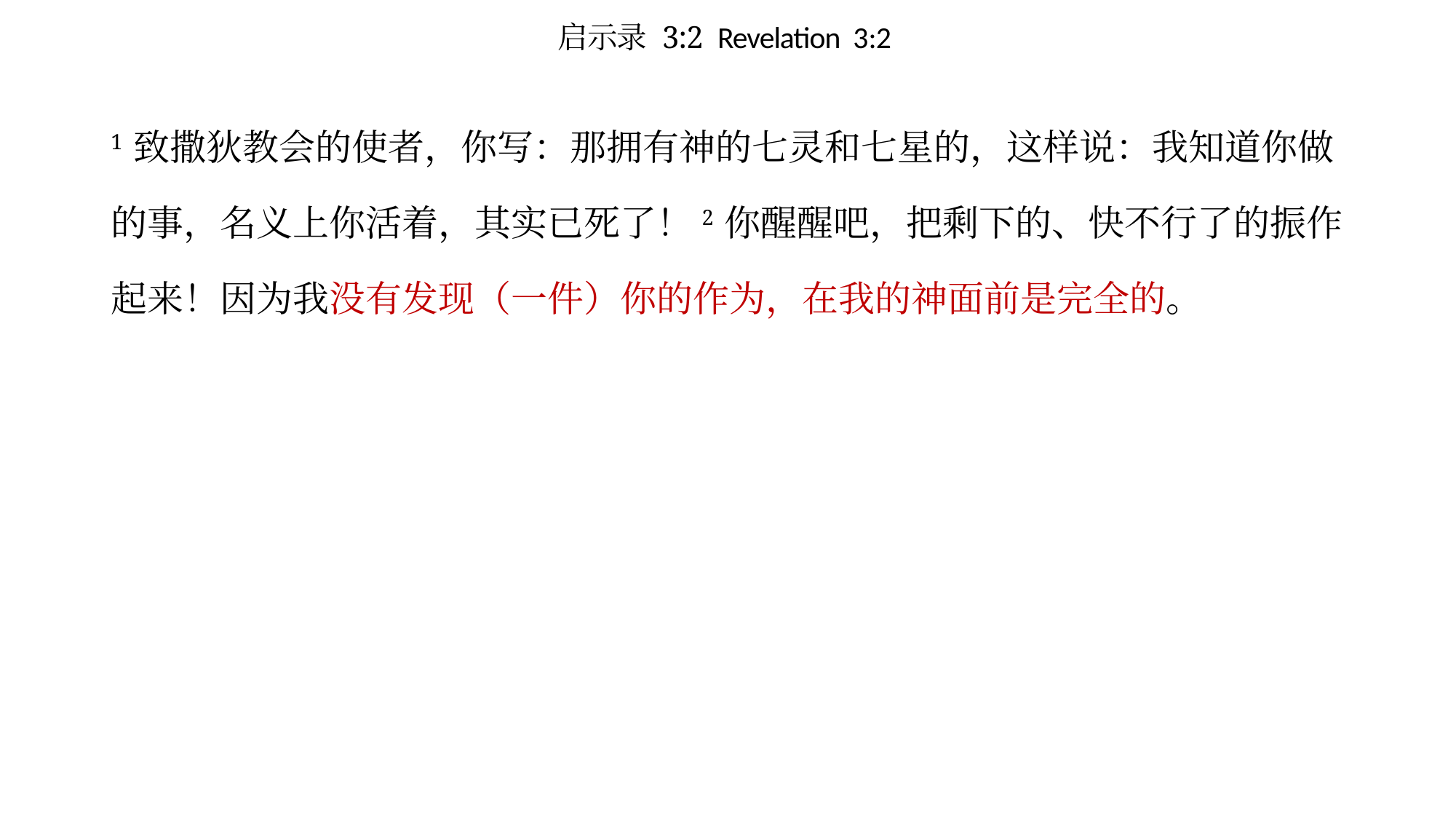

# 启示录 3:2  Revelation  3:2
1 致撒狄教会的使者，你写：那拥有神的七灵和七星的，这样说：我知道你做的事，名义上你活着，其实已死了！2 你醒醒吧，把剩下的、快不行了的振作起来！因为我没有发现（一件）你的作为，在我的神面前是完全的。